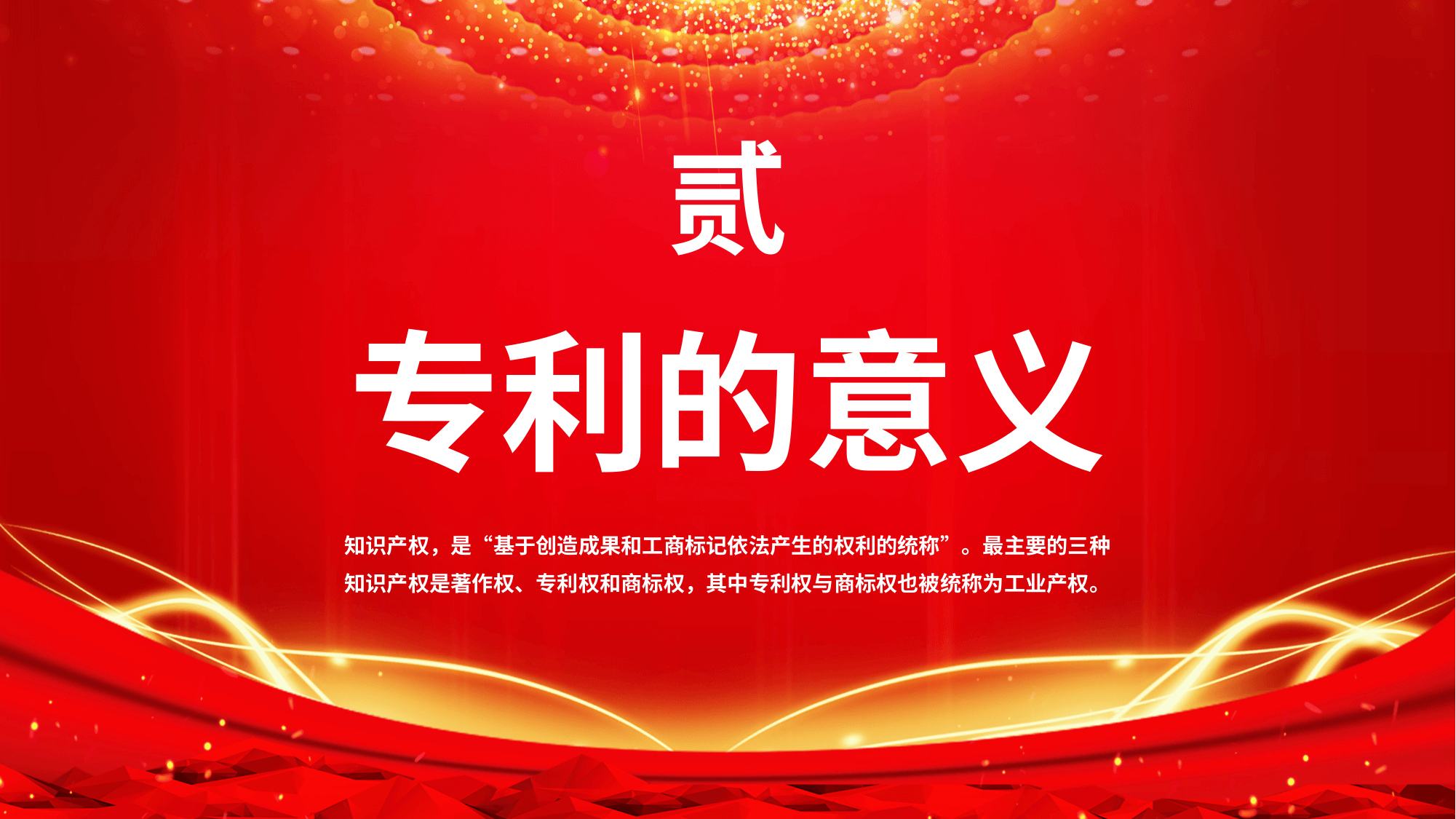

贰
专利的意义
知识产权，是“基于创造成果和工商标记依法产生的权利的统称”。最主要的三种知识产权是著作权、专利权和商标权，其中专利权与商标权也被统称为工业产权。